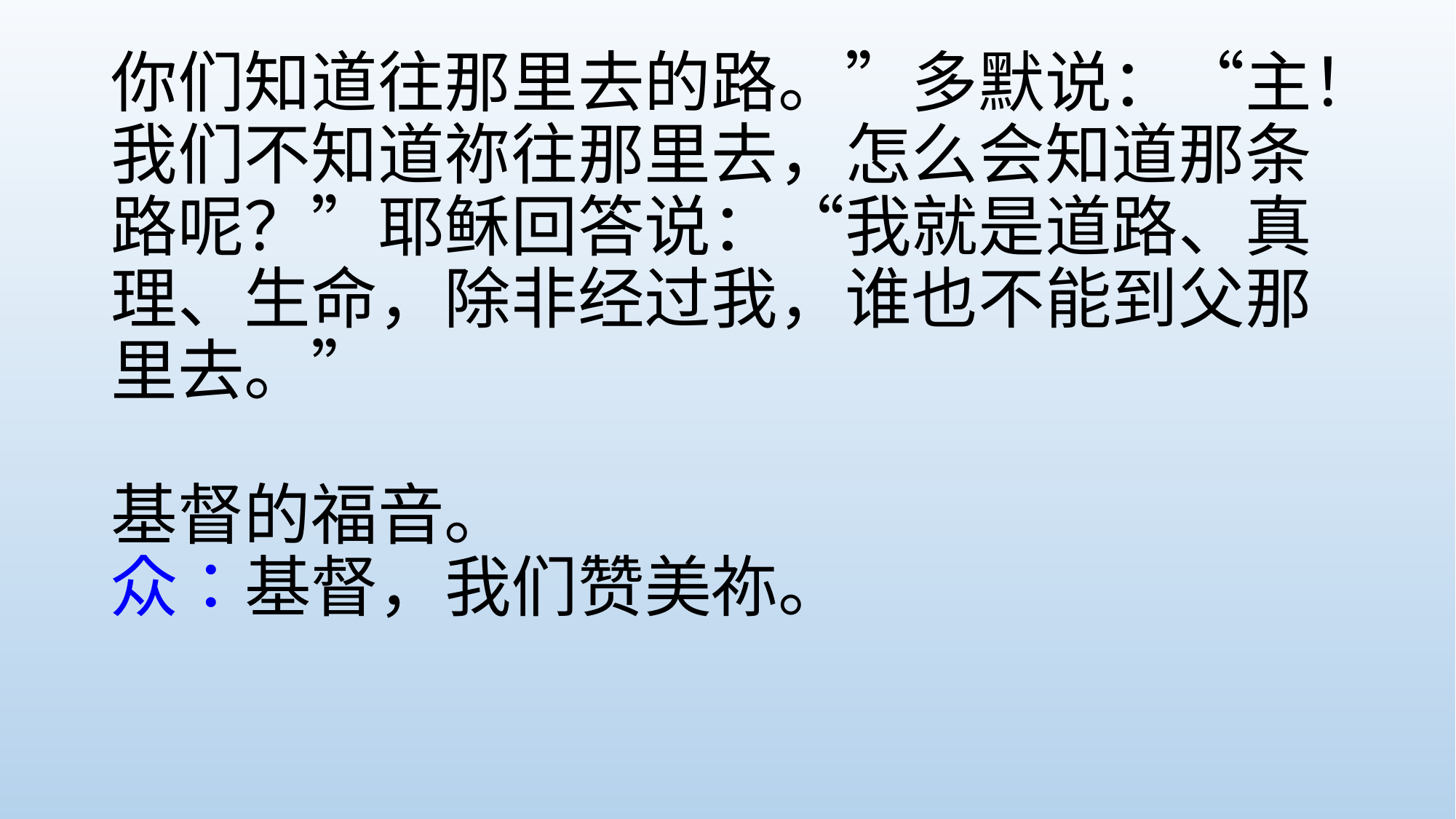

# 你们知道往那里去的路。”多默说：“主！我们不知道祢往那里去，怎么会知道那条路呢？”耶稣回答说：“我就是道路、真理、生命，除非经过我，谁也不能到父那里去。”  基督的福音。 众：基督，我们赞美祢。